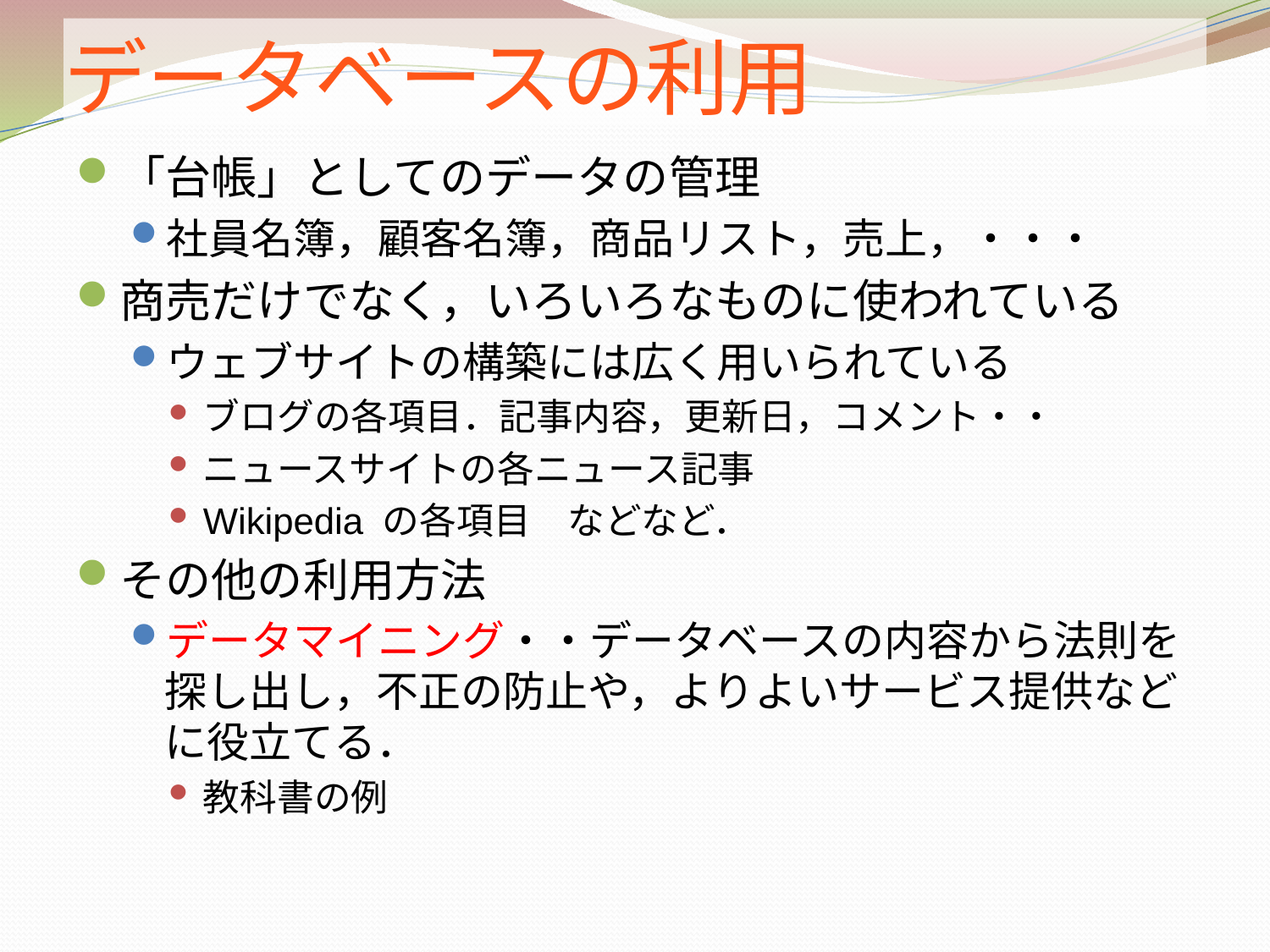

# データベースの利用
「台帳」としてのデータの管理
社員名簿，顧客名簿，商品リスト，売上，・・・
商売だけでなく，いろいろなものに使われている
ウェブサイトの構築には広く用いられている
ブログの各項目．記事内容，更新日，コメント・・
ニュースサイトの各ニュース記事
Wikipedia の各項目　などなど．
その他の利用方法
データマイニング・・データベースの内容から法則を探し出し，不正の防止や，よりよいサービス提供などに役立てる．
教科書の例